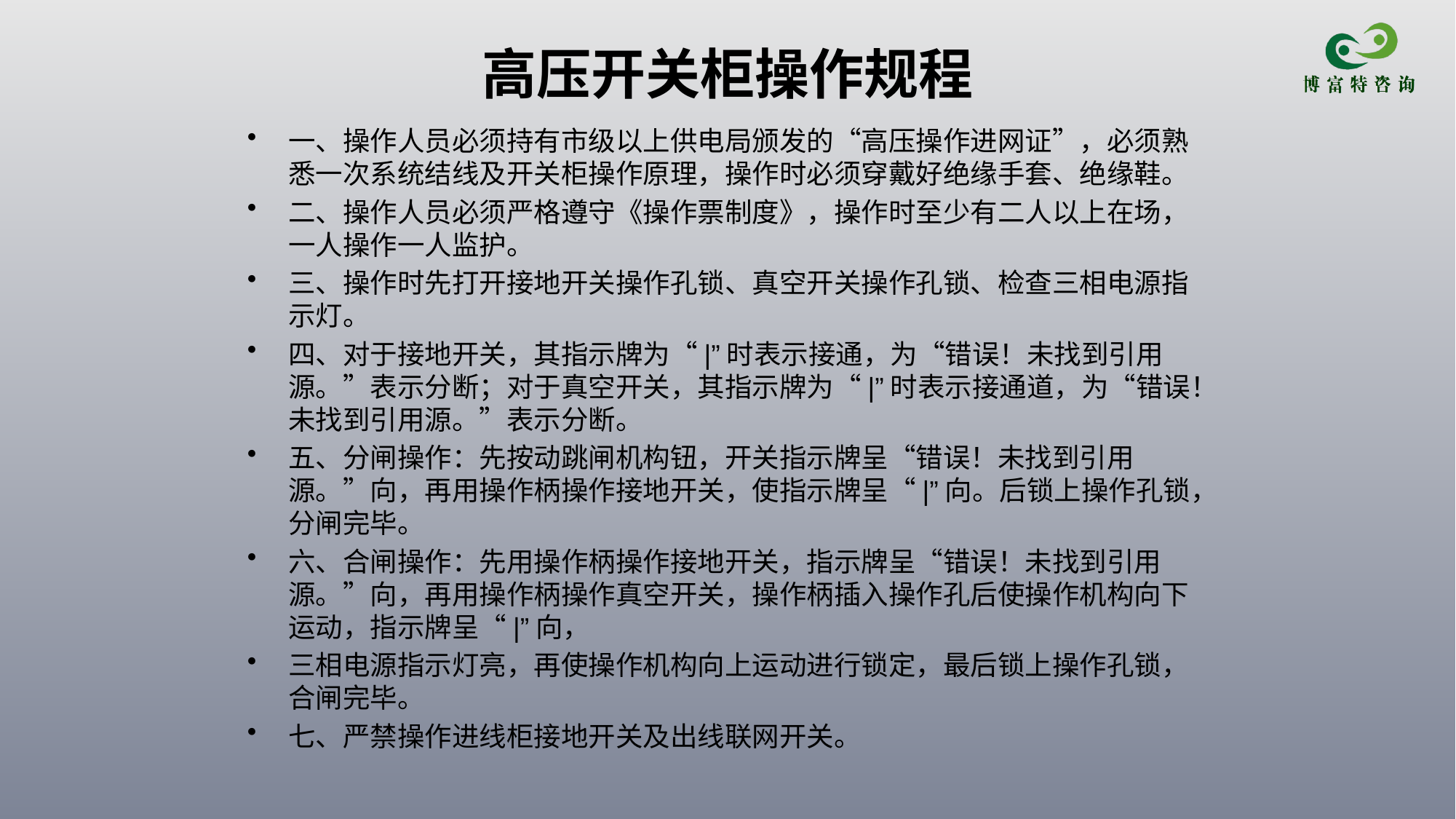

# 高压开关柜操作规程
一、操作人员必须持有市级以上供电局颁发的“高压操作进网证”，必须熟悉一次系统结线及开关柜操作原理，操作时必须穿戴好绝缘手套、绝缘鞋。
二、操作人员必须严格遵守《操作票制度》，操作时至少有二人以上在场，一人操作一人监护。
三、操作时先打开接地开关操作孔锁、真空开关操作孔锁、检查三相电源指示灯。
四、对于接地开关，其指示牌为“|”时表示接通，为“错误！未找到引用源。”表示分断；对于真空开关，其指示牌为“|”时表示接通道，为“错误！未找到引用源。”表示分断。
五、分闸操作：先按动跳闸机构钮，开关指示牌呈“错误！未找到引用源。”向，再用操作柄操作接地开关，使指示牌呈“|”向。后锁上操作孔锁，分闸完毕。
六、合闸操作：先用操作柄操作接地开关，指示牌呈“错误！未找到引用源。”向，再用操作柄操作真空开关，操作柄插入操作孔后使操作机构向下运动，指示牌呈“|”向，
三相电源指示灯亮，再使操作机构向上运动进行锁定，最后锁上操作孔锁，合闸完毕。
七、严禁操作进线柜接地开关及出线联网开关。